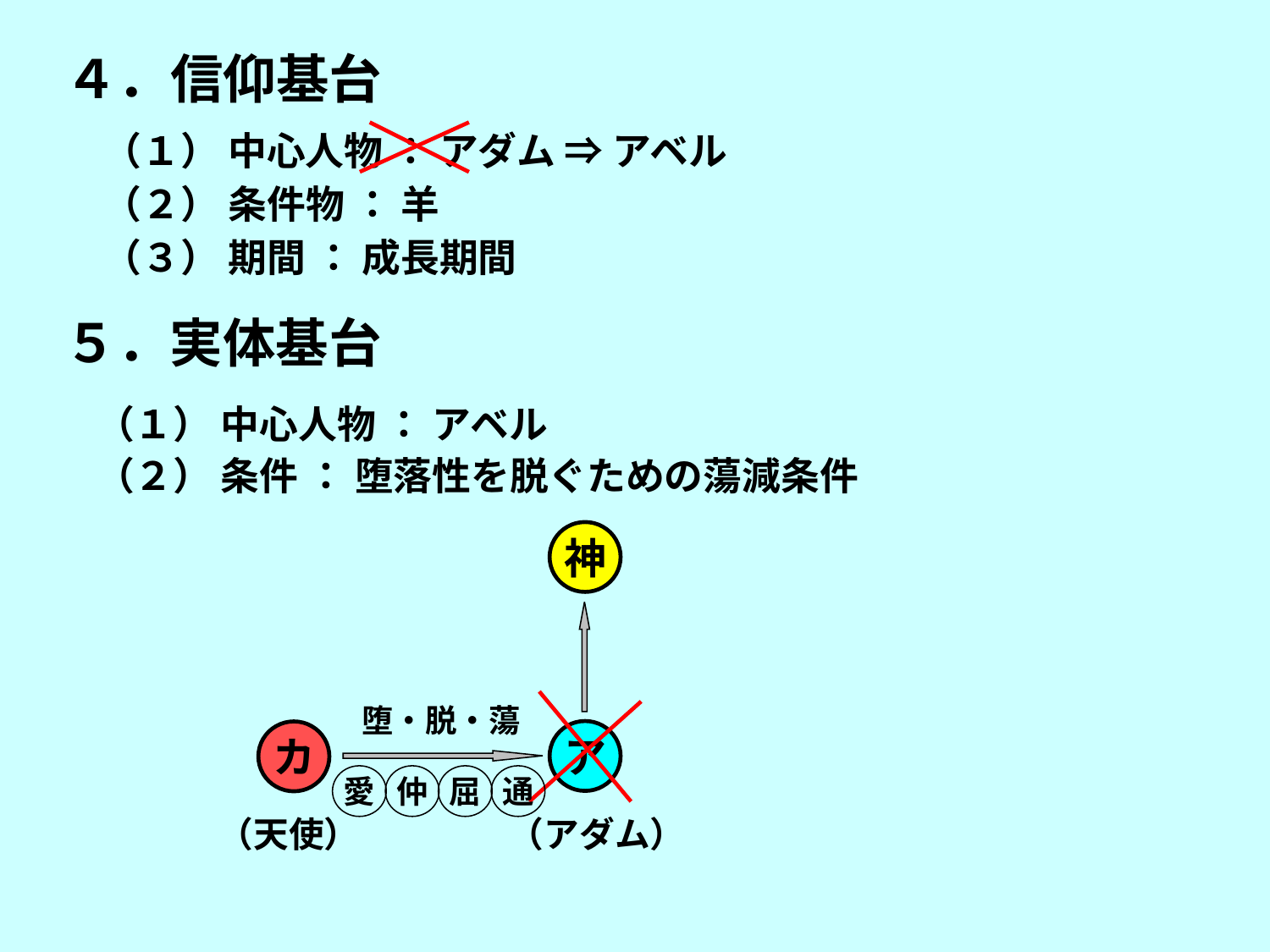

４．信仰基台
　（１） 中心人物 ： アダム ⇒ アベル
　（２） 条件物 ： 羊
　（３） 期間 ： 成長期間

５．実体基台
（１） 中心人物 ： アベル
（２） 条件 ： 堕落性を脱ぐための蕩減条件
神

堕・脱・蕩

ア
カ

愛
仲
屈
通
（天使）               （アダム）